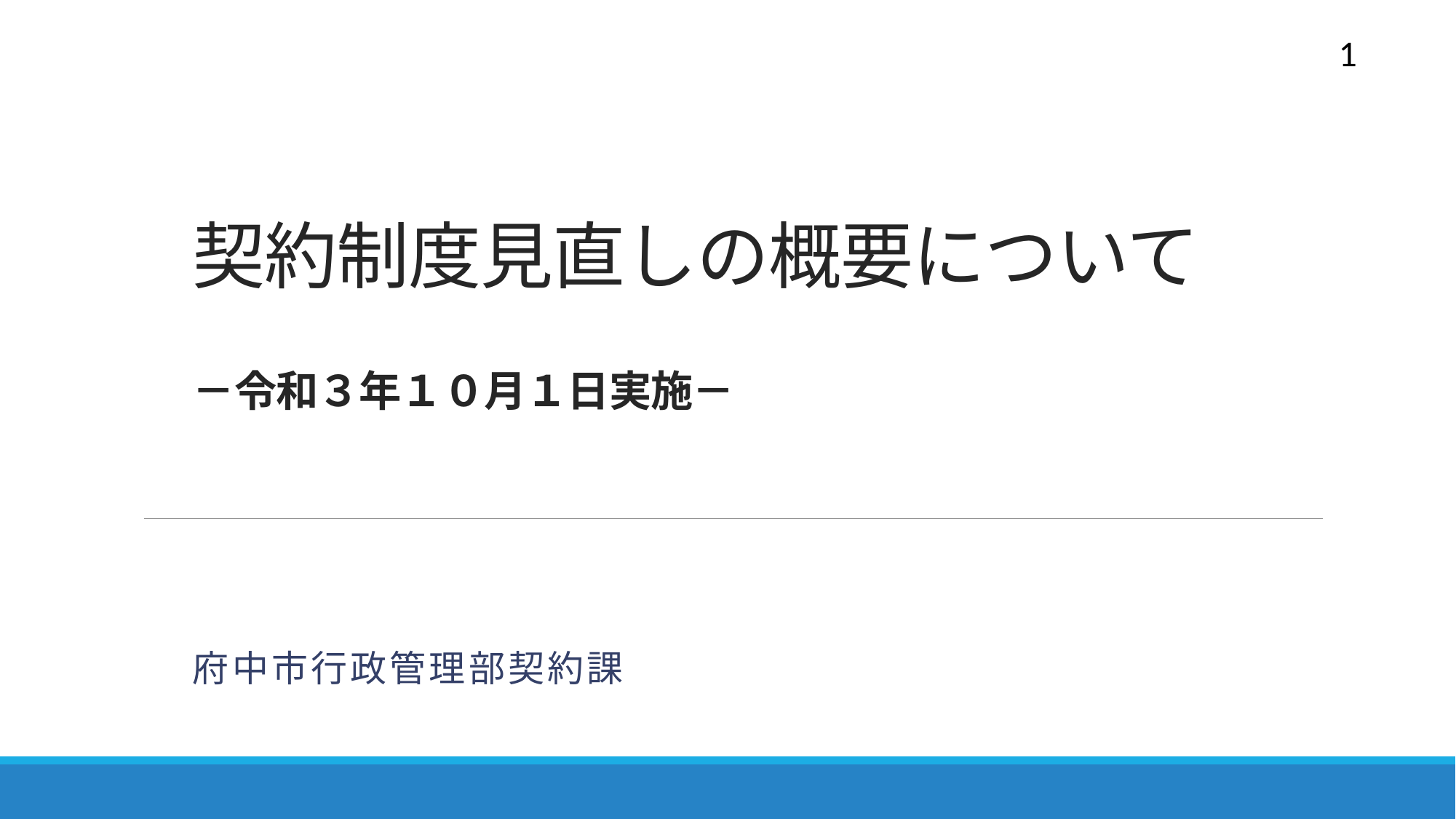

1
# 契約制度見直しの概要について －令和３年１０月１日実施－

府中市行政管理部契約課